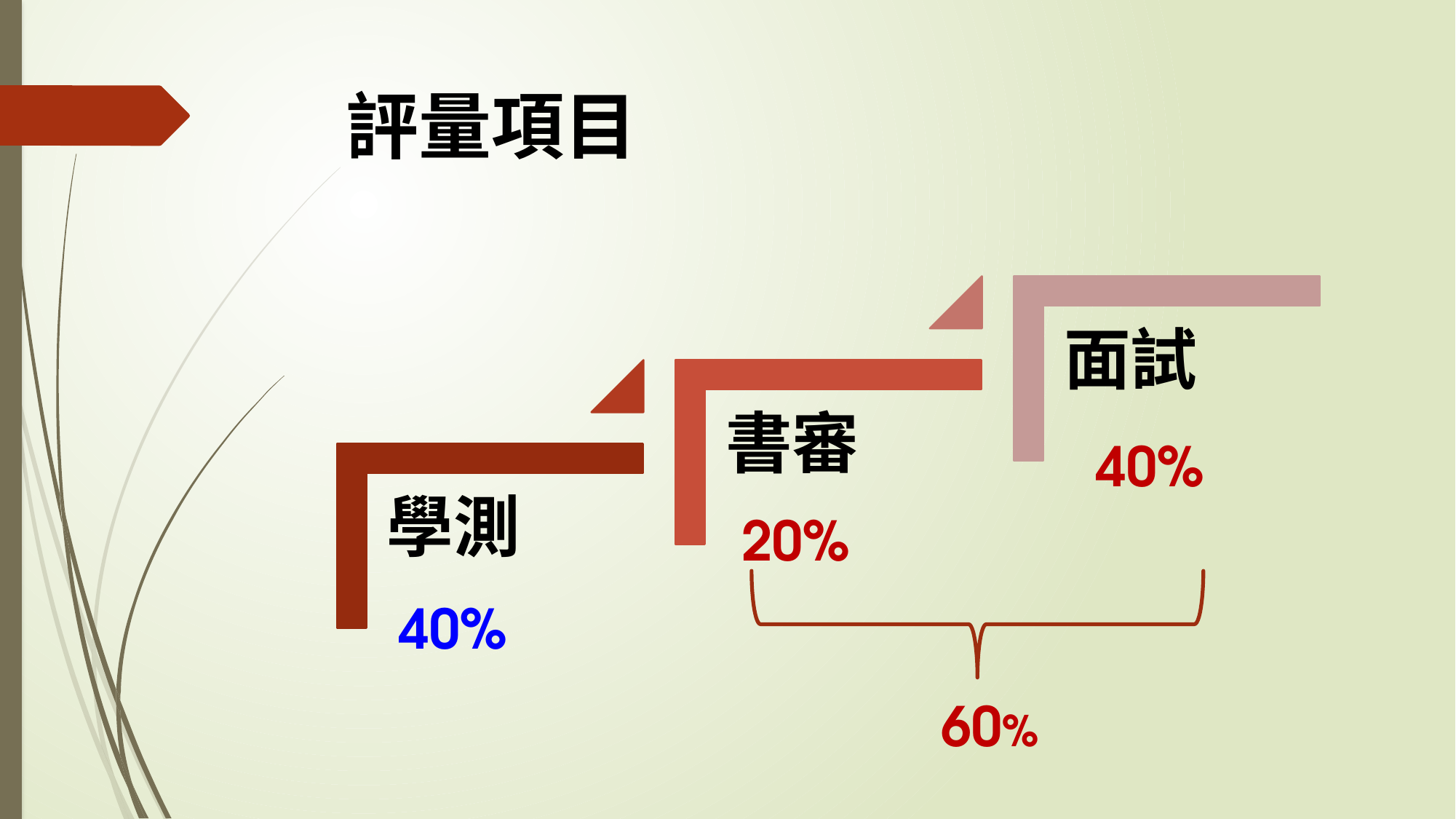

# 評量項目
學測
書審
面試

40%
20%
40%
60%